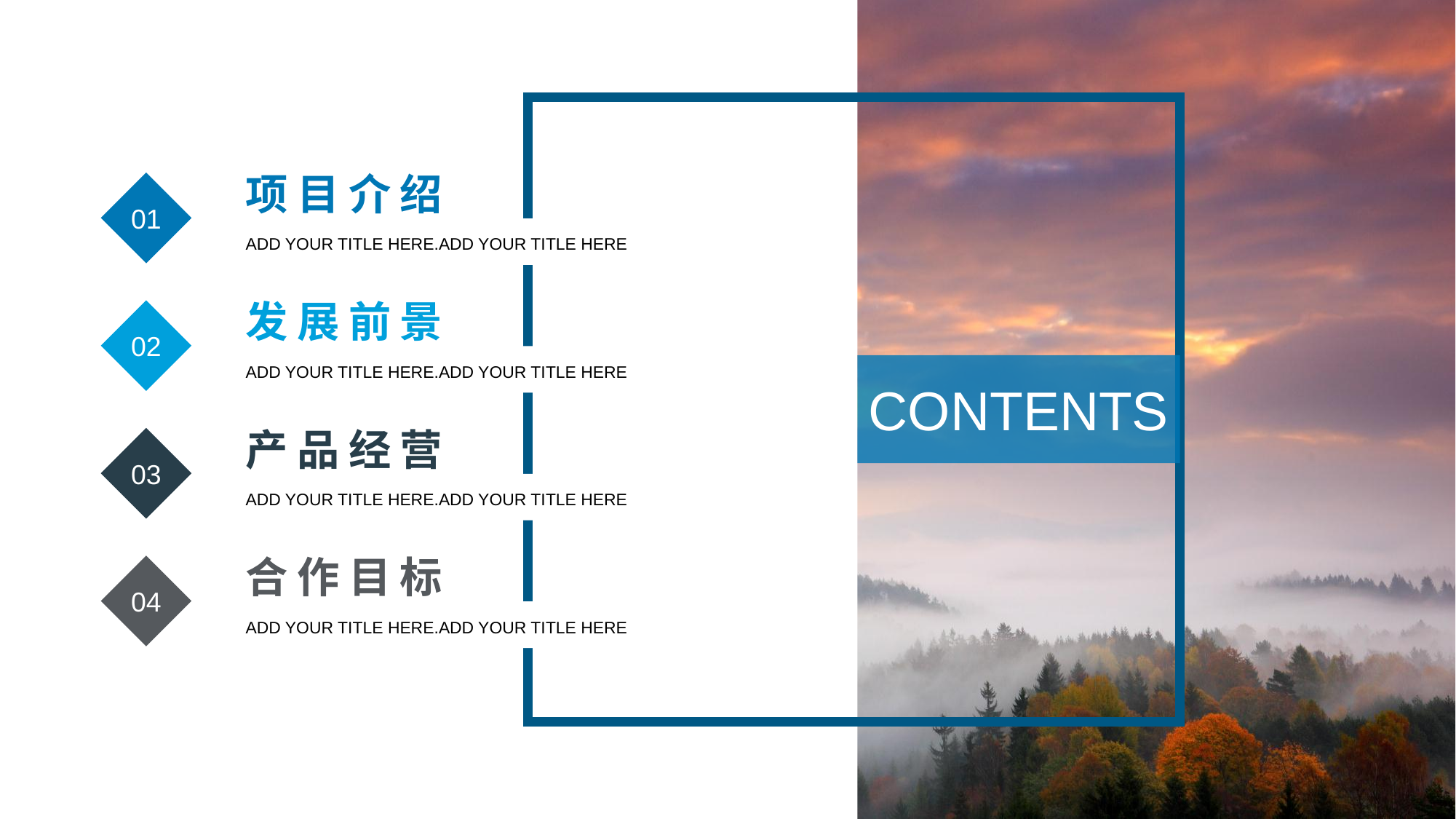

项目介绍
ADD YOUR TITLE HERE.ADD YOUR TITLE HERE
01
发展前景
ADD YOUR TITLE HERE.ADD YOUR TITLE HERE
02
产品经营
ADD YOUR TITLE HERE.ADD YOUR TITLE HERE
03
合作目标
ADD YOUR TITLE HERE.ADD YOUR TITLE HERE
04
CONTENTS